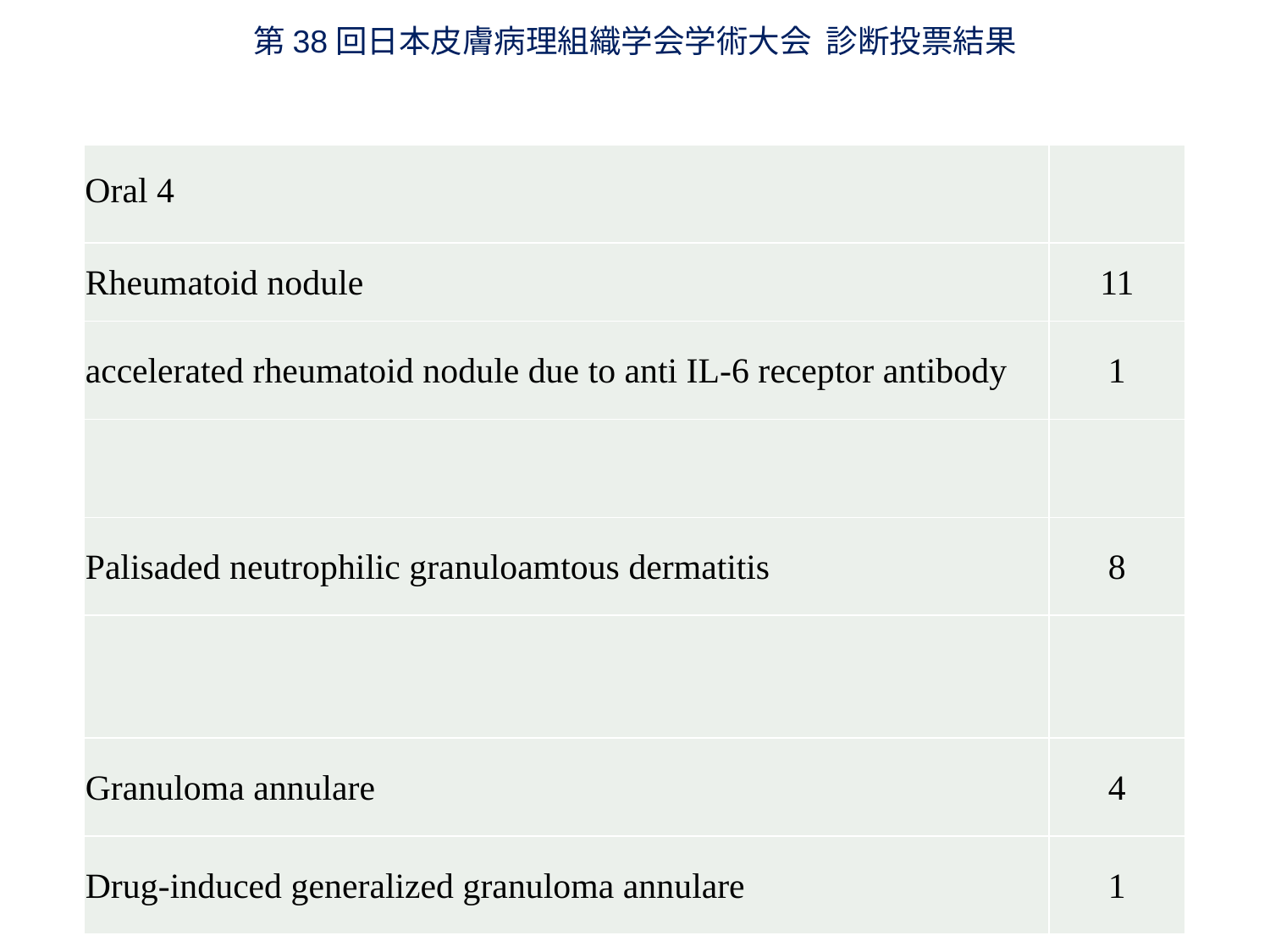

第38回日本皮膚病理組織学会学術大会  診断投票結果
| Oral 4 |  |
| --- | --- |
| Rheumatoid nodule | 11 |
| accelerated rheumatoid nodule due to anti IL-6 receptor antibody | 1 |
|  |  |
| Palisaded neutrophilic granuloamtous dermatitis | 8 |
|  |  |
| Granuloma annulare | 4 |
| Drug-induced generalized granuloma annulare | 1 |